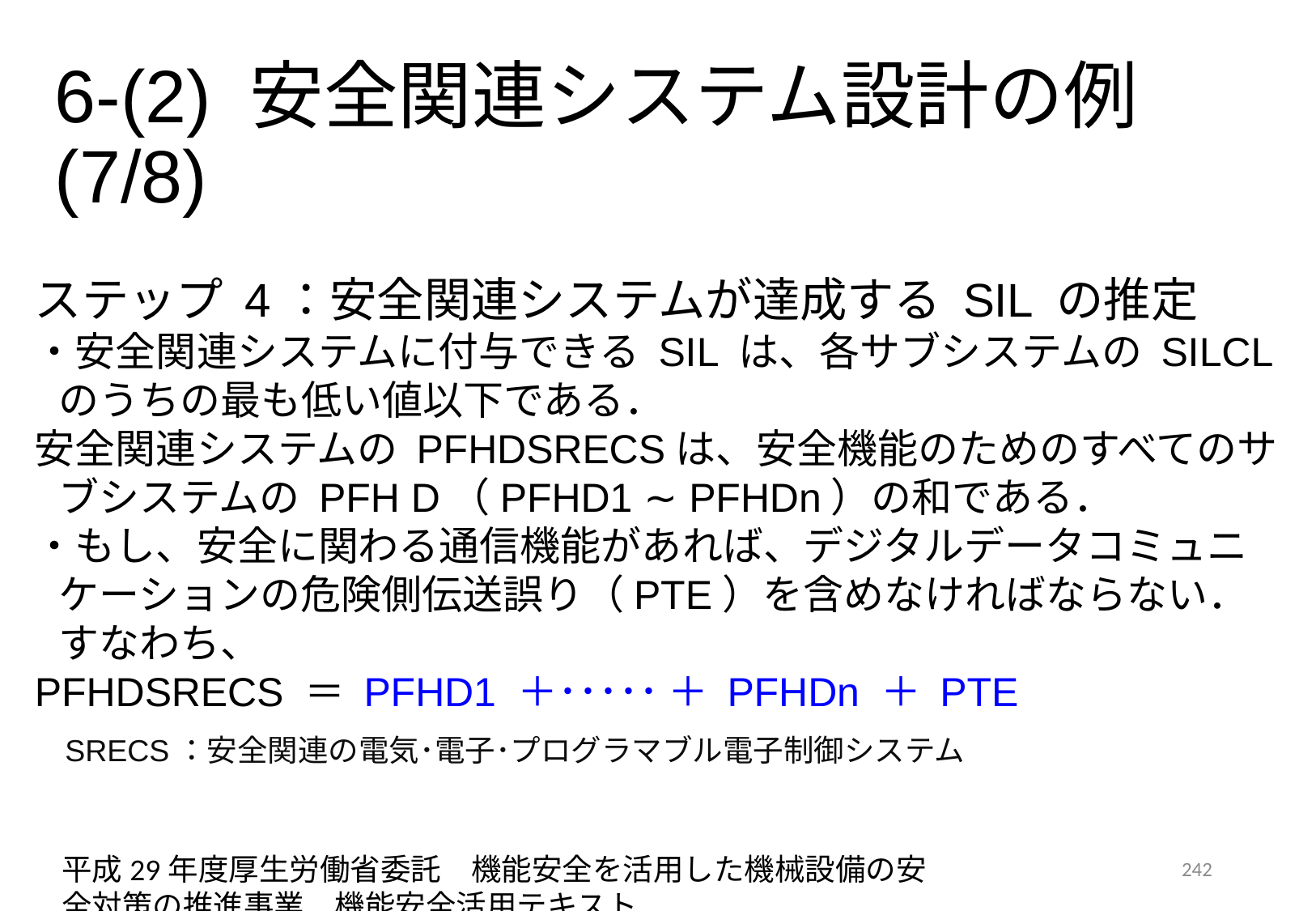

# 6-(2) 安全関連システム設計の例(7/8)
ステップ 4：安全関連システムが達成する SIL の推定
・安全関連システムに付与できる SIL は、各サブシステムの SILCL のうちの最も低い値以下である．
安全関連システムの PFHDSRECSは、安全機能のためのすべてのサブシステムの PFH D（PFHD1 ∼ PFHDn）の和である．
・もし、安全に関わる通信機能があれば、デジタルデータコミュニケーションの危険側伝送誤り（PTE）を含めなければならない．すなわち、
PFHDSRECS ＝ PFHD1 ＋･････ ＋ PFHDn ＋ PTE

SRECS：安全関連の電気･電子･プログラマブル電子制御システム
平成29年度厚生労働省委託　機能安全を活用した機械設備の安全対策の推進事業　機能安全活用テキスト
242